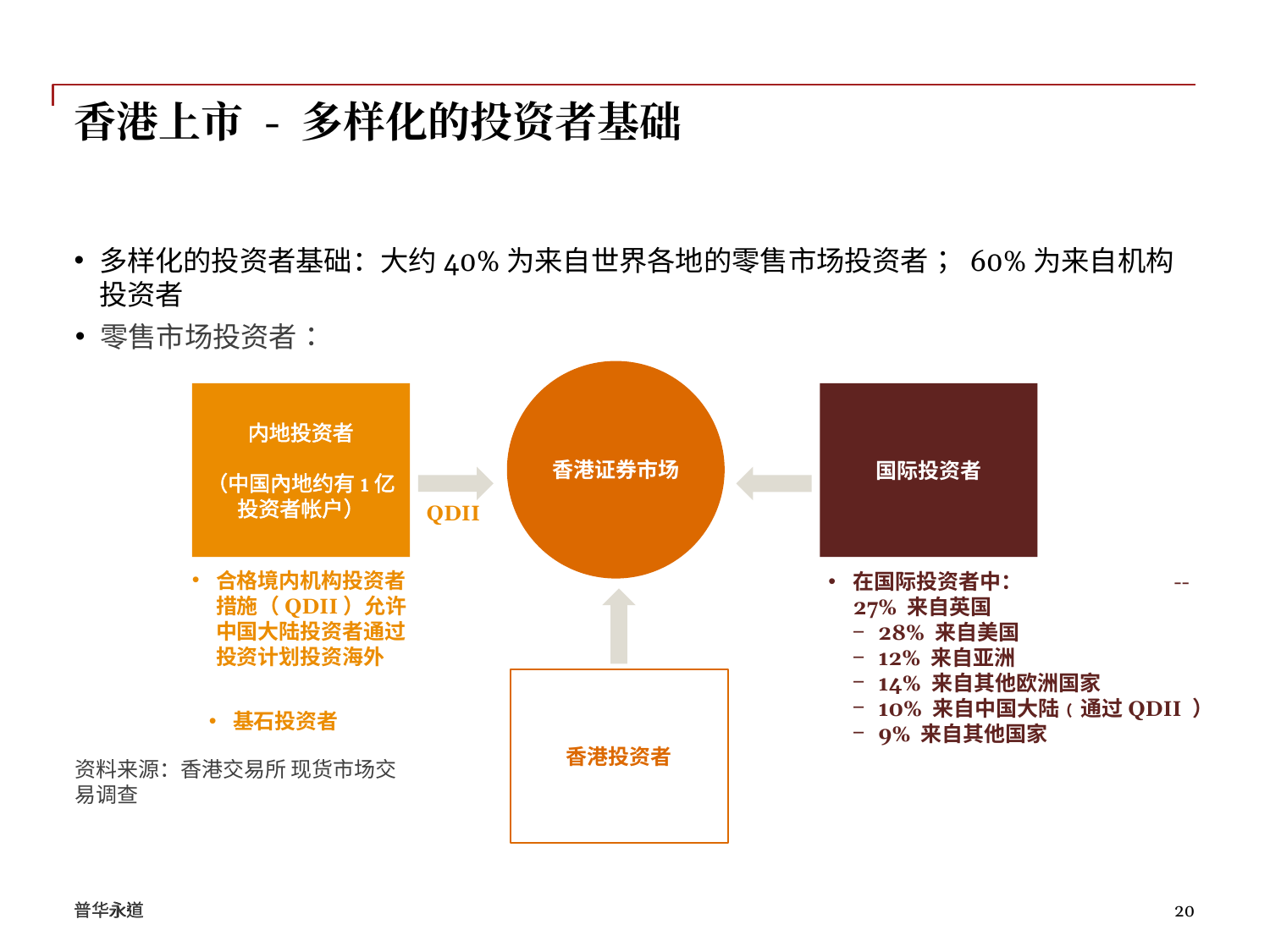

# 香港上市 - 多样化的投资者基础
多样化的投资者基础：大约40%为来自世界各地的零售市场投资者； 60%为来自机构投资者
零售市场投资者：
香港证券市场
内地投资者

（中国內地约有1亿投资者帐户）
国际投资者

QDII
合格境内机构投资者措施（QDII）允许中国大陆投资者通过投资计划投资海外
在国际投资者中：                              -- 27% 来自英国
28% 来自美国
12% 来自亚洲
14% 来自其他欧洲国家
10% 来自中国大陆﹙通过QDII ）
9% 来自其他国家

香港投资者
资料来源：香港交易所 现货市场交易调查
基石投资者
普华永道
20